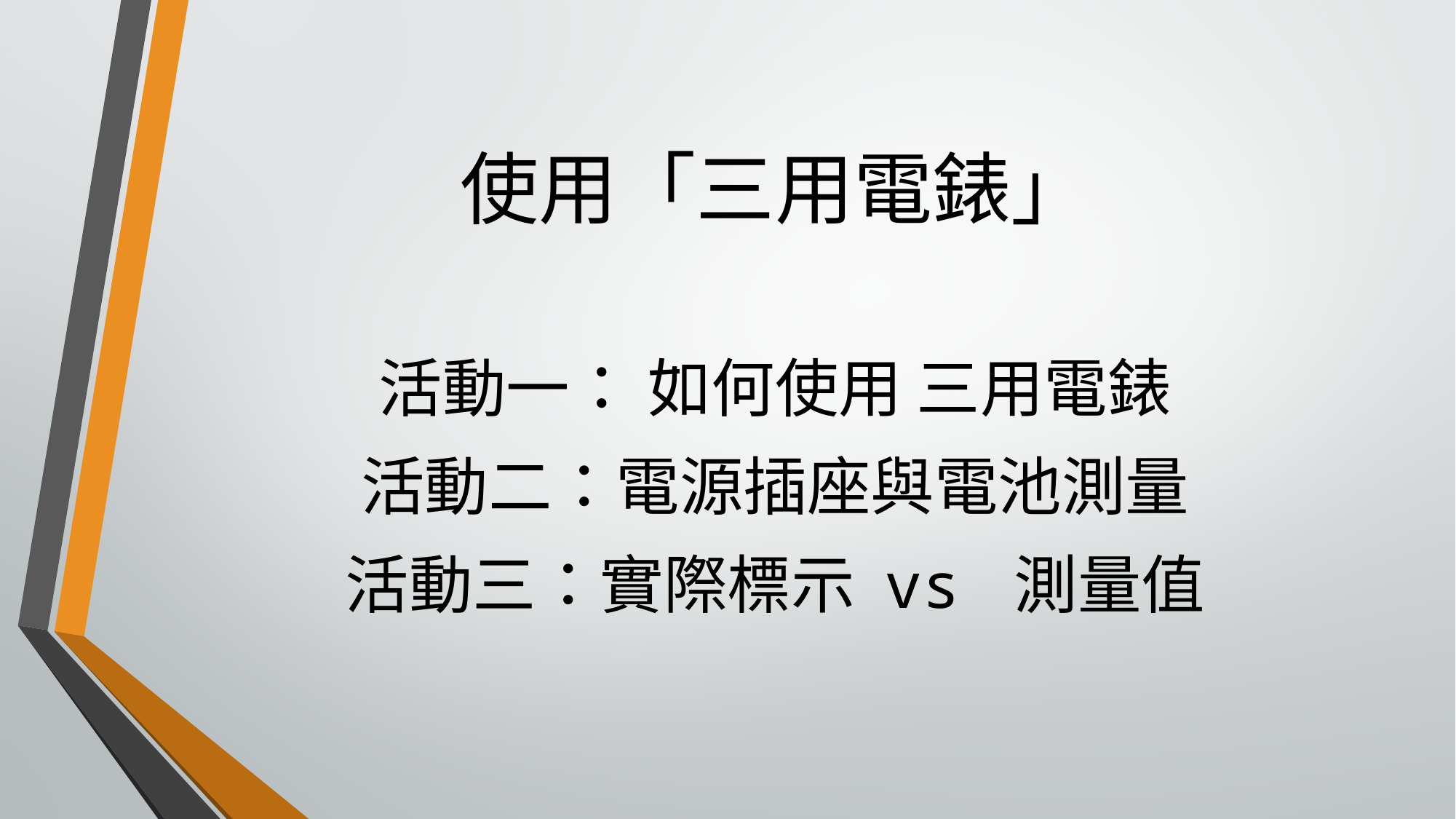

# 使用「三用電錶」
活動一： 如何使用 三用電錶
活動二：電源插座與電池測量
活動三：實際標示 vs 測量值